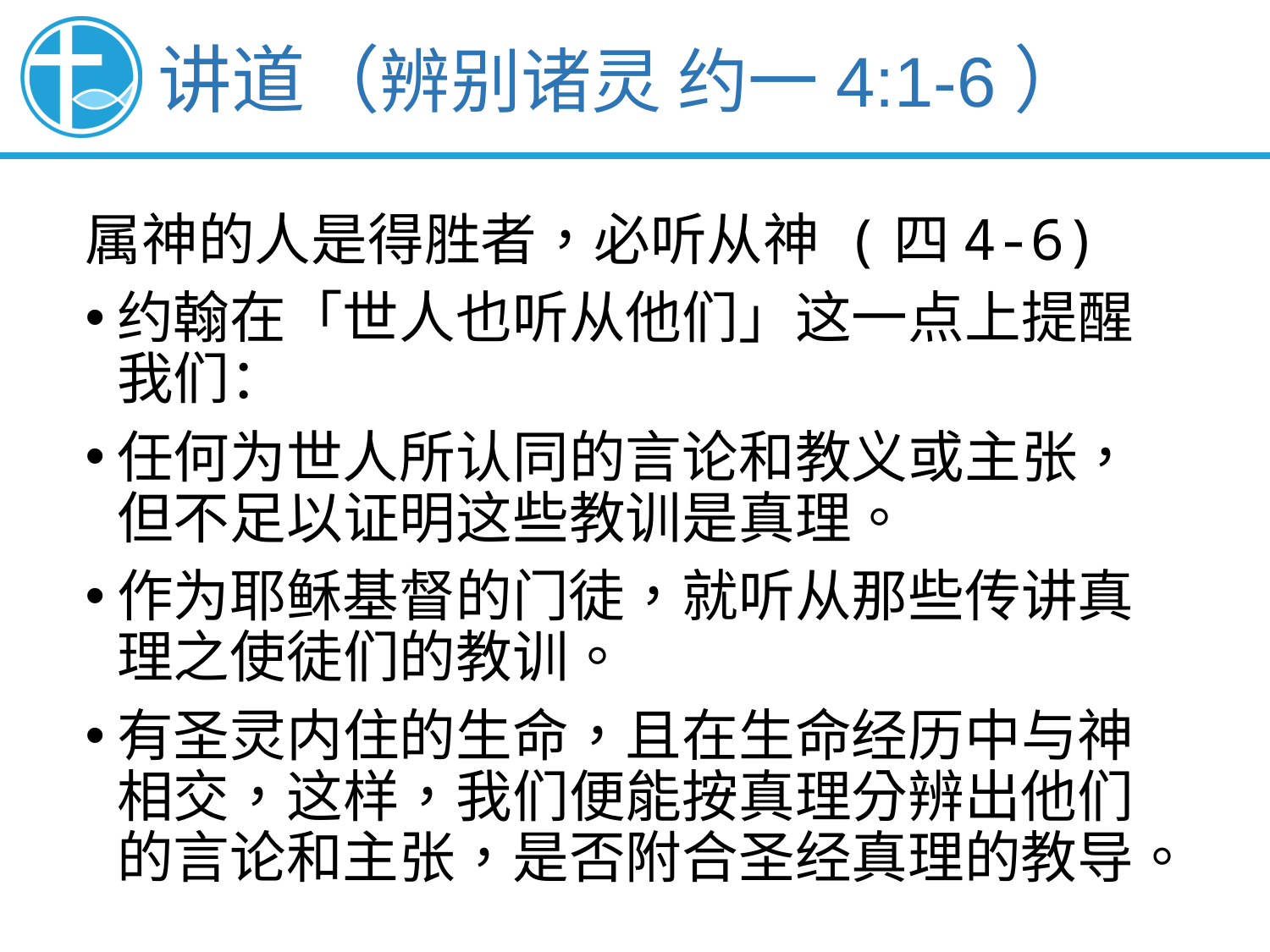

讲道（辨别诸灵 约一4:1-6）
属神的人是得胜者，必听从神 (四4-6)
约翰在「世人也听从他们」这一点上提醒我们：
任何为世人所认同的言论和教义或主张，但不足以证明这些教训是真理。
作为耶稣基督的门徒，就听从那些传讲真理之使徒们的教训。
有圣灵内住的生命，且在生命经历中与神相交，这样，我们便能按真理分辨出他们的言论和主张，是否附合圣经真理的教导。